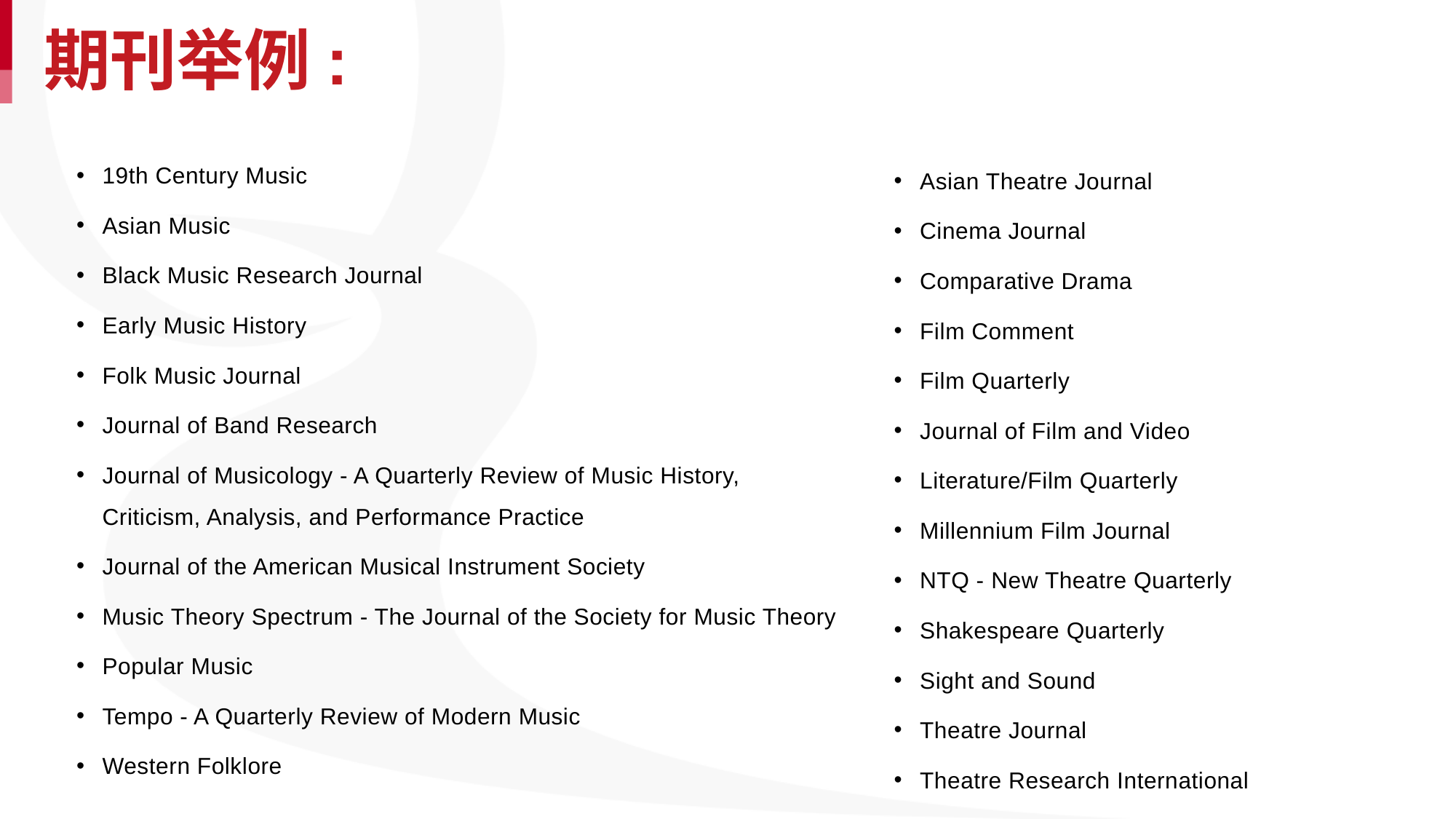

# 期刊举例:
19th Century Music
Asian Music
Black Music Research Journal
Early Music History
Folk Music Journal
Journal of Band Research
Journal of Musicology - A Quarterly Review of Music History, Criticism, Analysis, and Performance Practice
Journal of the American Musical Instrument Society
Music Theory Spectrum - The Journal of the Society for Music Theory
Popular Music
Tempo - A Quarterly Review of Modern Music
Western Folklore
Asian Theatre Journal
Cinema Journal
Comparative Drama
Film Comment
Film Quarterly
Journal of Film and Video
Literature/Film Quarterly
Millennium Film Journal
NTQ - New Theatre Quarterly
Shakespeare Quarterly
Sight and Sound
Theatre Journal
Theatre Research International